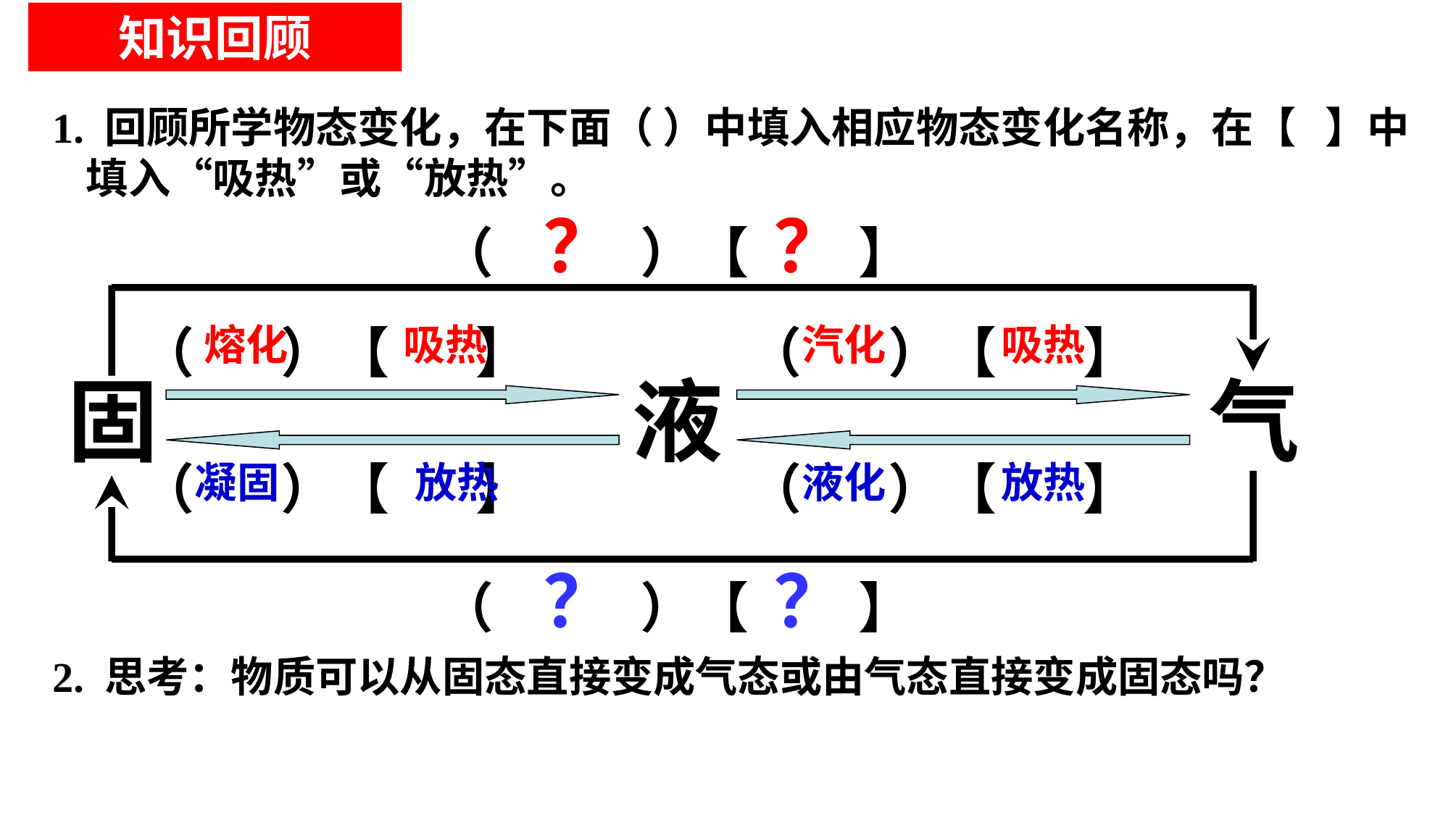

知识回顾
1. 回顾所学物态变化，在下面（ ）中填入相应物态变化名称，在【   】中填入“吸热”或“放热”。
（    ？  ）【  ？ 】

（       ）【       】
熔化
吸热
（       ）【       】
汽化
吸热
固
液
气

（       ）【       】
（       ）【       】
凝固
放热
液化
放热

（    ？  ）【  ？ 】
2. 思考：物质可以从固态直接变成气态或由气态直接变成固态吗？